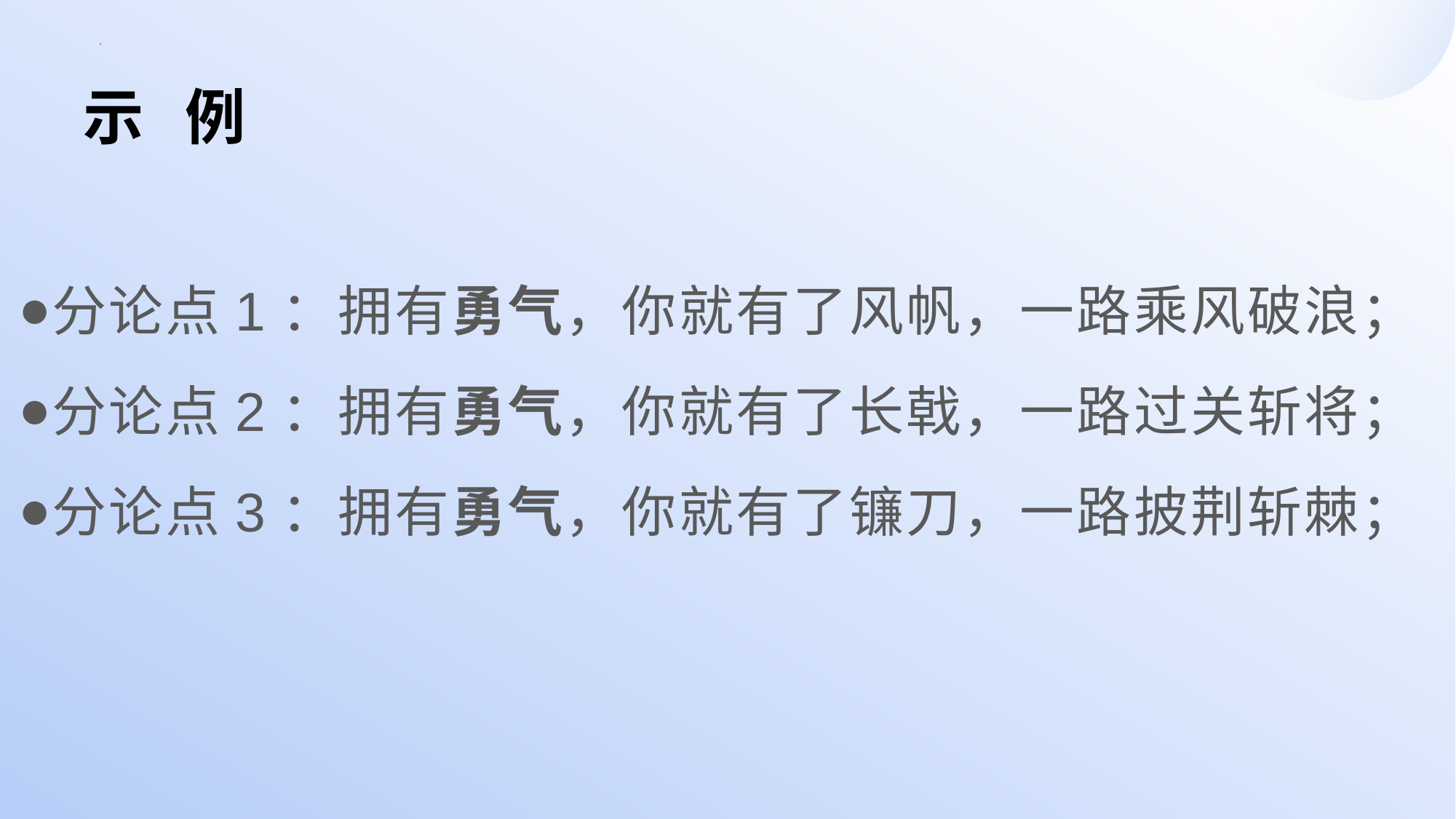

示  例
分论点1：拥有勇气，你就有了风帆，一路乘风破浪；
分论点2：拥有勇气，你就有了长戟，一路过关斩将；
分论点3：拥有勇气，你就有了镰刀，一路披荆斩棘；